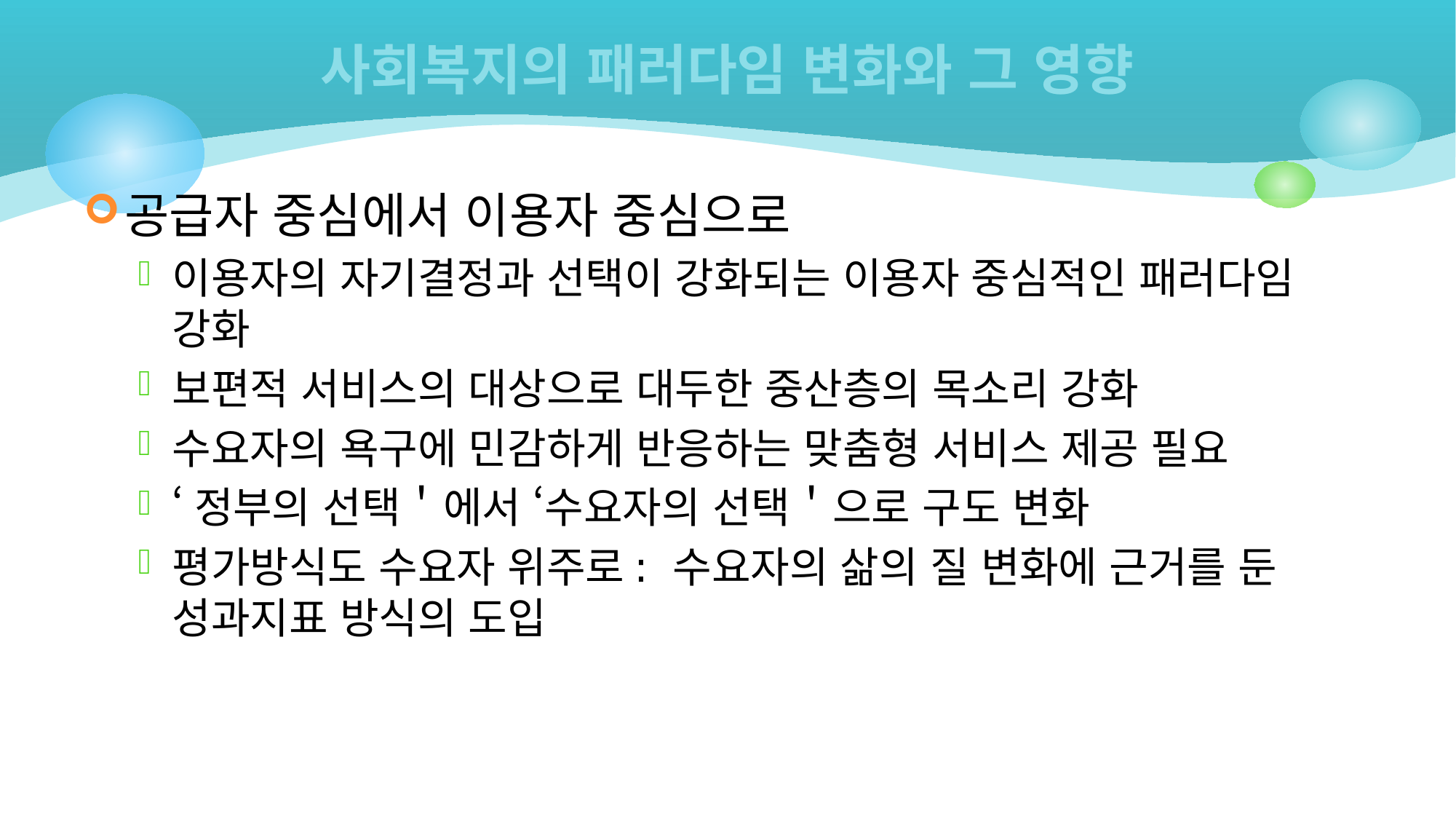

# 사회복지의 패러다임 변화와 그 영향
공급자 중심에서 이용자 중심으로
이용자의 자기결정과 선택이 강화되는 이용자 중심적인 패러다임 강화
보편적 서비스의 대상으로 대두한 중산층의 목소리 강화
수요자의 욕구에 민감하게 반응하는 맞춤형 서비스 제공 필요
‘정부의 선택＇에서 ‘수요자의 선택＇으로 구도 변화
평가방식도 수요자 위주로: 수요자의 삶의 질 변화에 근거를 둔 성과지표 방식의 도입